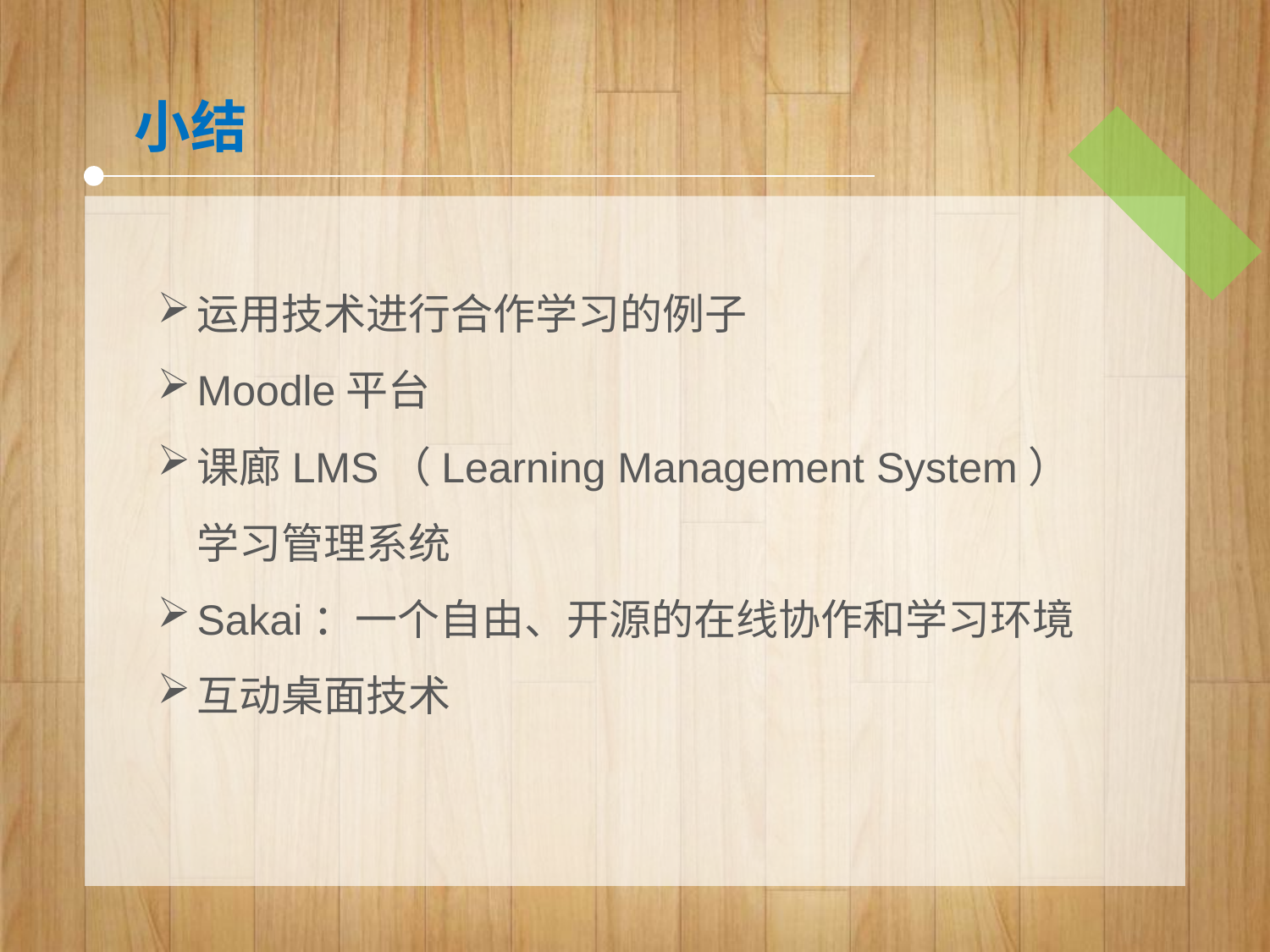

小结

运用技术进行合作学习的例子
Moodle平台
课廊LMS（Learning Management System）学习管理系统
Sakai：一个自由、开源的在线协作和学习环境
互动桌面技术